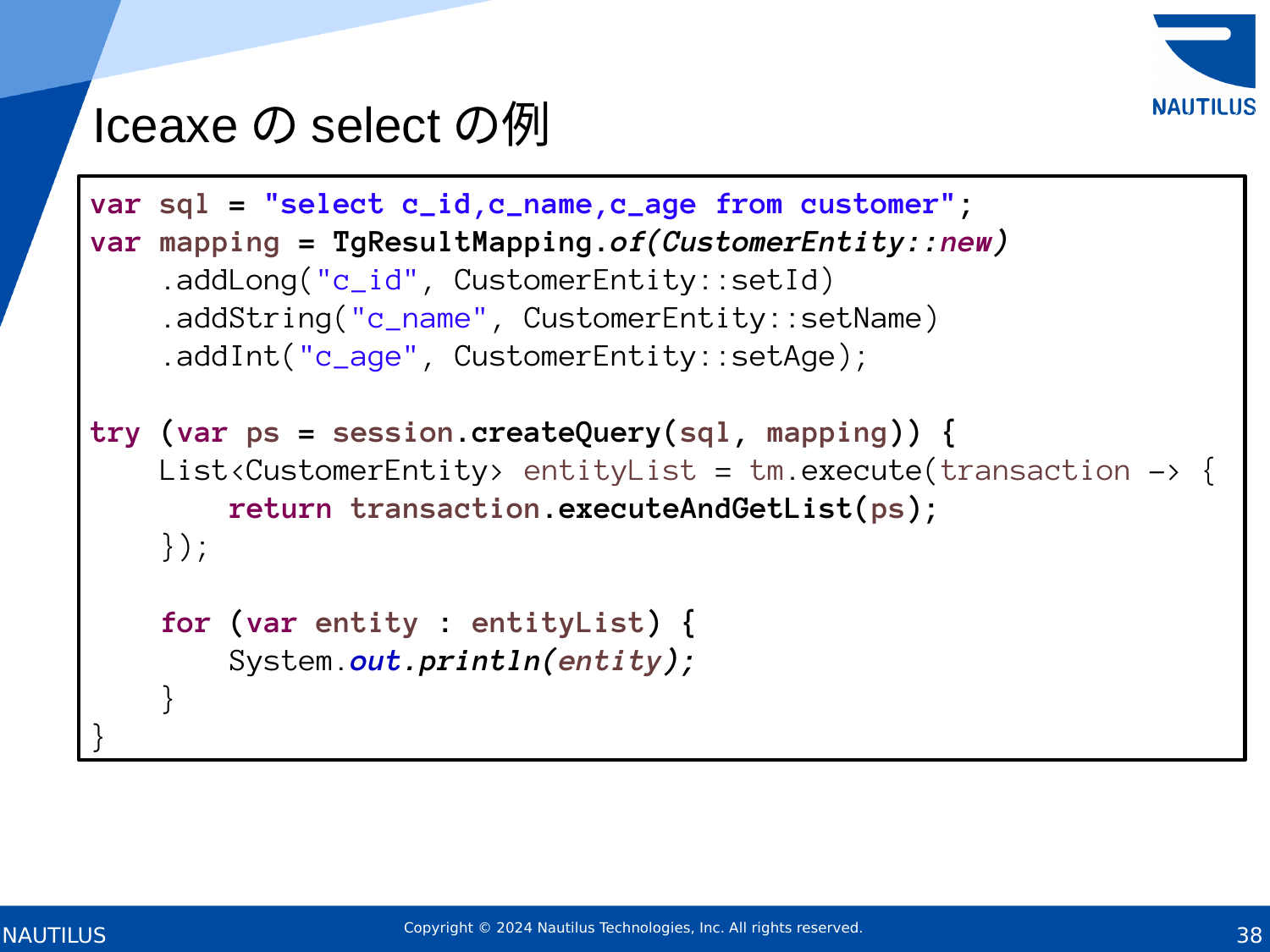

# Iceaxeのselectの例
var sql = "select c_id,c_name,c_age from customer";
var mapping = TgResultMapping.of(CustomerEntity::new)
    .addLong("c_id", CustomerEntity::setId)
    .addString("c_name", CustomerEntity::setName)
    .addInt("c_age", CustomerEntity::setAge);

try (var ps = session.createQuery(sql, mapping)) {
    List<CustomerEntity> entityList = tm.execute(transaction -> {
        return transaction.executeAndGetList(ps);
    });

    for (var entity : entityList) {
        System.out.println(entity);
    }
}